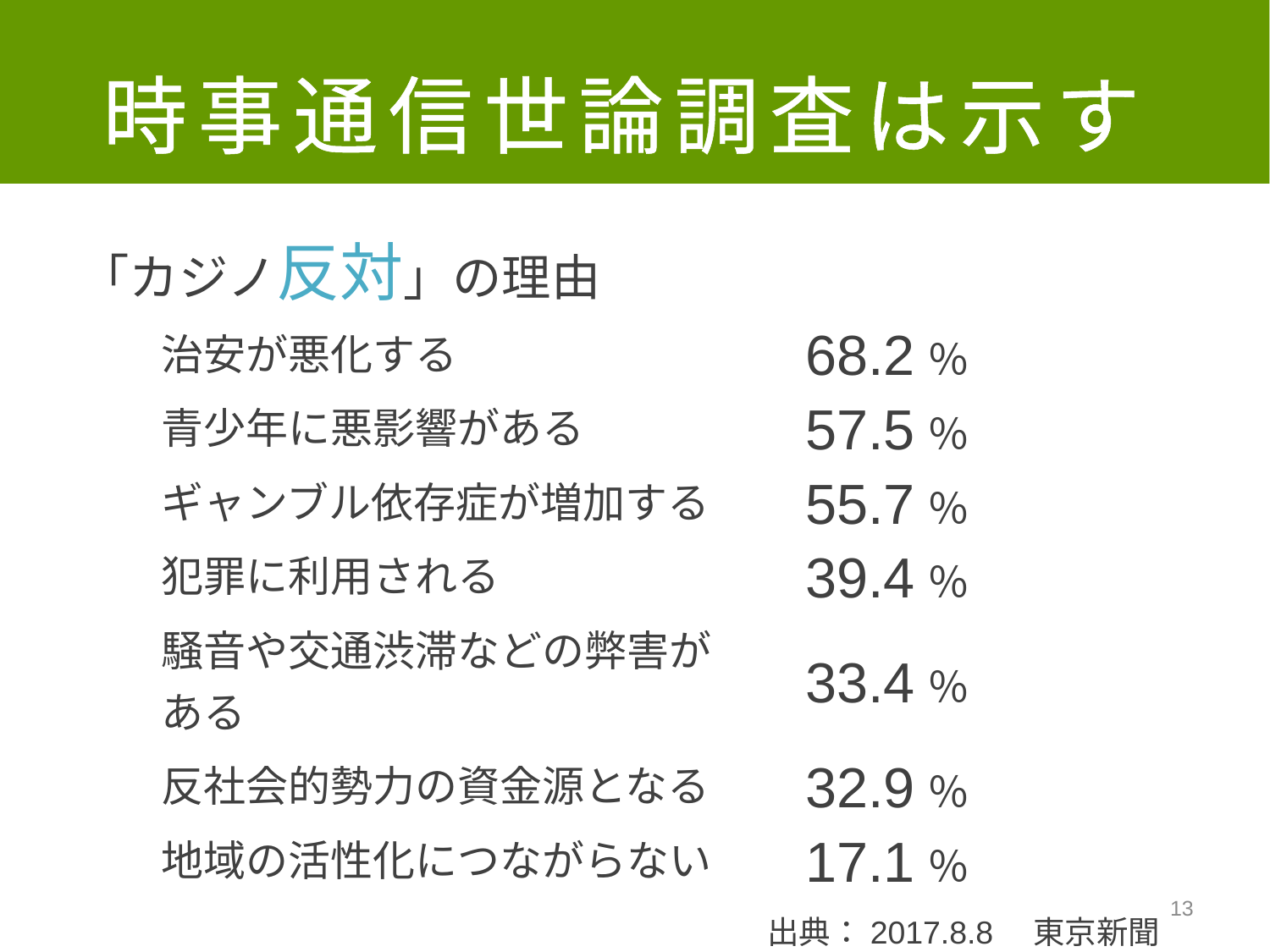

時事通信世論調査は示す
「カジノ反対」の理由

| 治安が悪化する | 68.2％ |
| --- | --- |
| 青少年に悪影響がある | 57.5％ |
| ギャンブル依存症が増加する | 55.7％ |
| 犯罪に利用される | 39.4％ |
| 騒音や交通渋滞などの弊害がある | 33.4％ |
| 反社会的勢力の資金源となる | 32.9％ |
| 地域の活性化につながらない | 17.1％ |
13
出典：2017.8.8　東京新聞